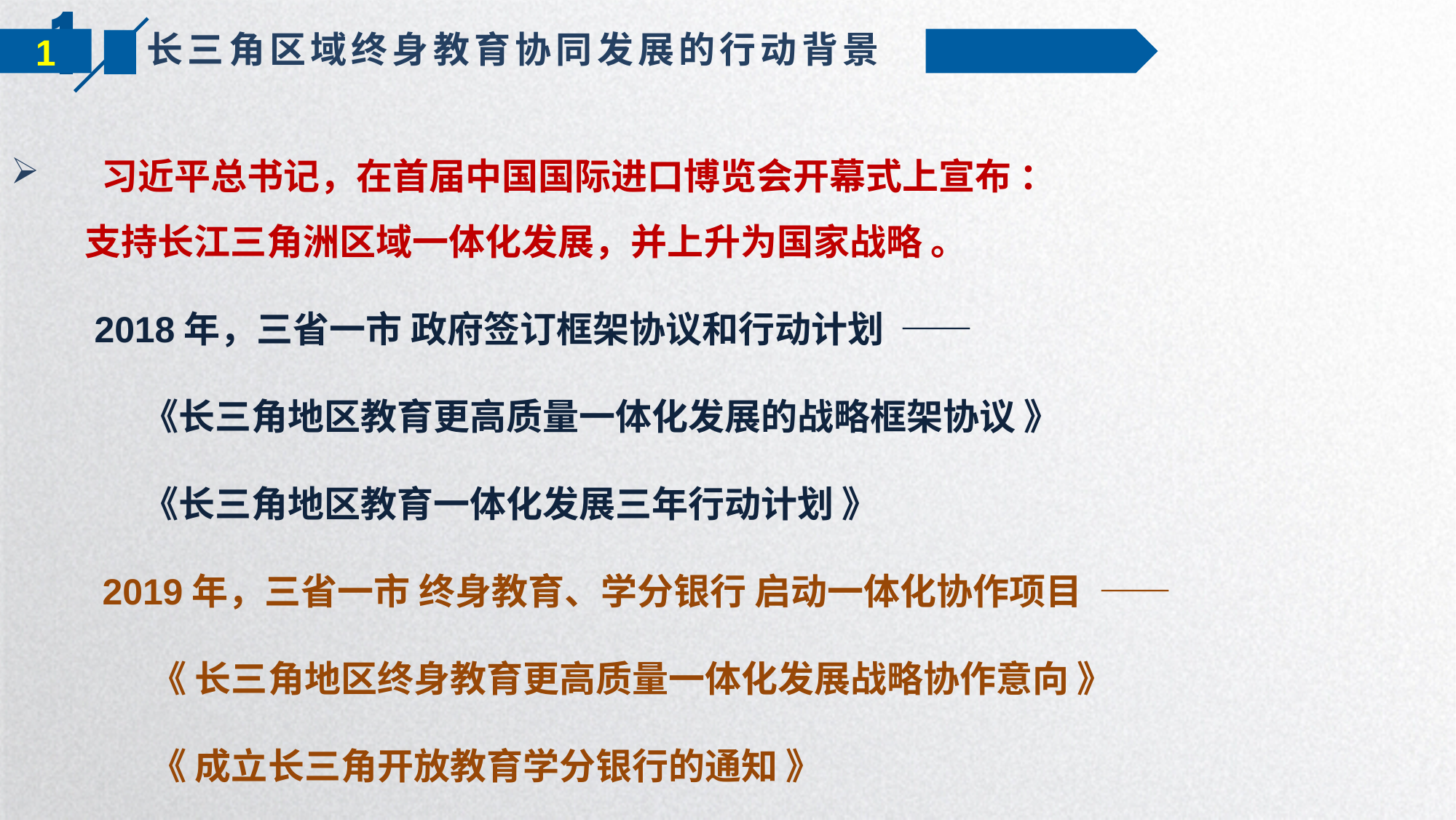

长三角区域终身教育协同发展的行动背景
1

     习近平总书记，在首届中国国际进口博览会开幕式上宣布 ：
        支持长江三角洲区域一体化发展，并上升为国家战略 。
          2018年，三省一市 政府签订框架协议和行动计划  ——
               《长三角地区教育更高质量一体化发展的战略框架协议 》
               《长三角地区教育一体化发展三年行动计划 》
         2019年，三省一市 终身教育、学分银行 启动一体化协作项目  ——
                《 长三角地区终身教育更高质量一体化发展战略协作意向 》
                《 成立长三角开放教育学分银行的通知 》